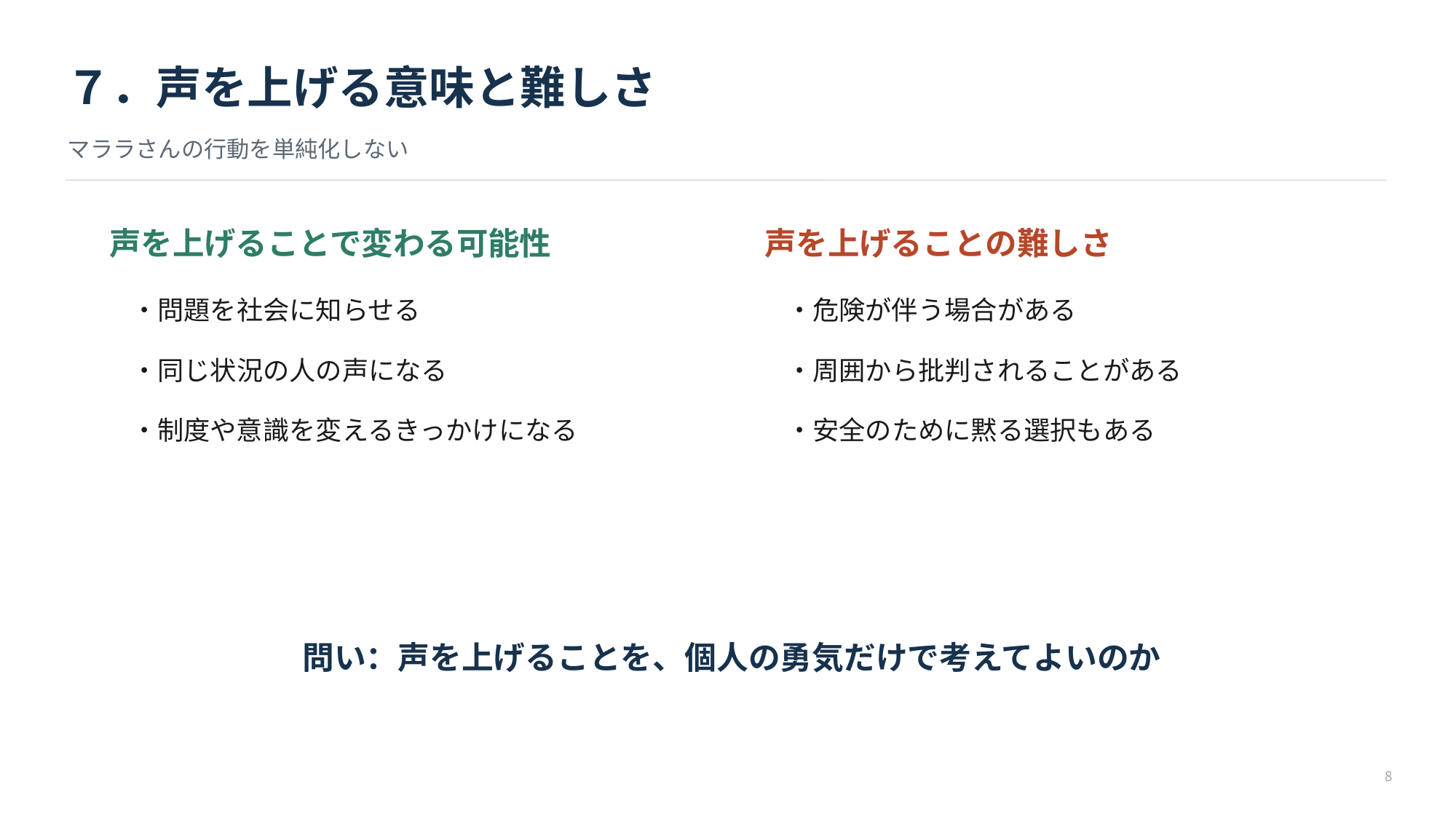

７．声を上げる意味と難しさ
マララさんの行動を単純化しない

声を上げることで変わる可能性
声を上げることの難しさ
・問題を社会に知らせる
・危険が伴う場合がある
・同じ状況の人の声になる
・周囲から批判されることがある
・制度や意識を変えるきっかけになる
・安全のために黙る選択もある
問い：声を上げることを、個人の勇気だけで考えてよいのか
8